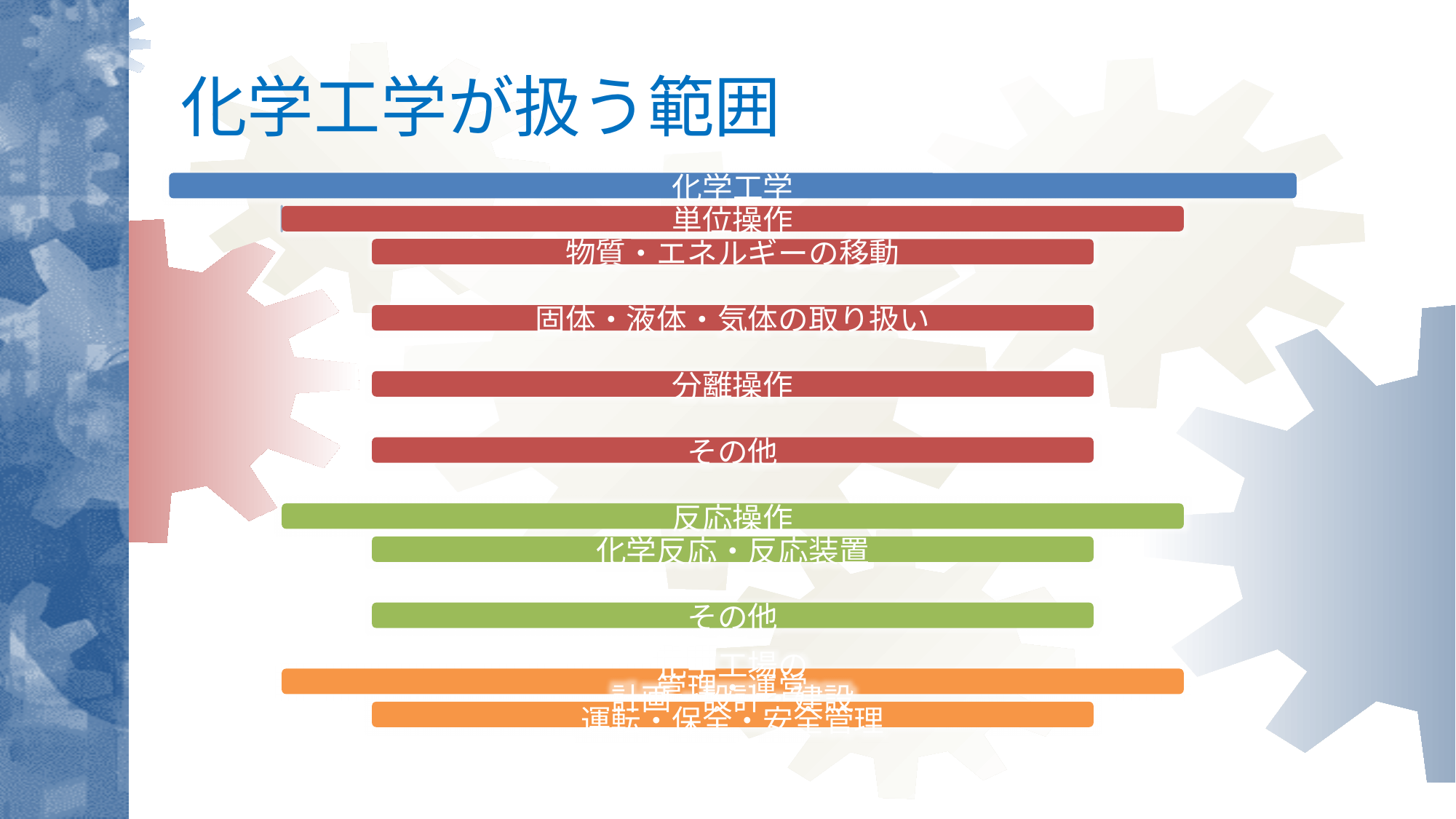

# 化学工学が扱う範囲
化学工学
単位操作
物質・エネルギーの移動
固体・液体・気体の取り扱い
反応操作
化学反応・反応装置
分離操作
化学工場の
管理・運営
計画・設計・建設
運転・保全・安全管理
その他
その他